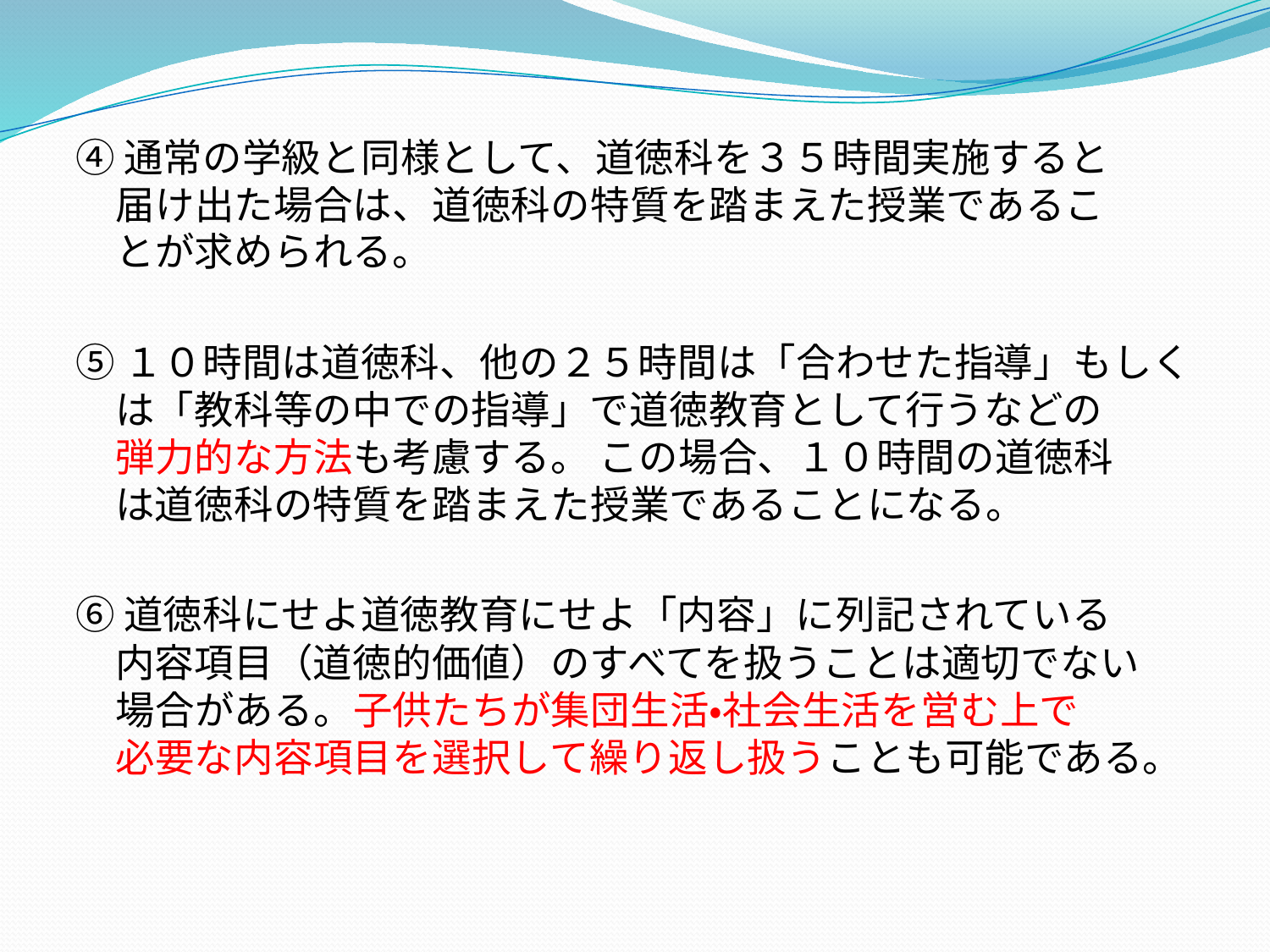

④通常の学級と同様として、道徳科を３５時間実施すると
　届け出た場合は、道徳科の特質を踏まえた授業であるこ
　とが求められる。

⑤１０時間は道徳科、他の２５時間は「合わせた指導」もしく
　は「教科等の中での指導」で道徳教育として行うなどの
　弾力的な方法も考慮する。 この場合、１０時間の道徳科
　は道徳科の特質を踏まえた授業であることになる。

⑥道徳科にせよ道徳教育にせよ「内容」に列記されている
　内容項目（道徳的価値）のすべてを扱うことは適切でない
　場合がある。子供たちが集団生活・社会生活を営む上で
　必要な内容項目を選択して繰り返し扱うことも可能である。